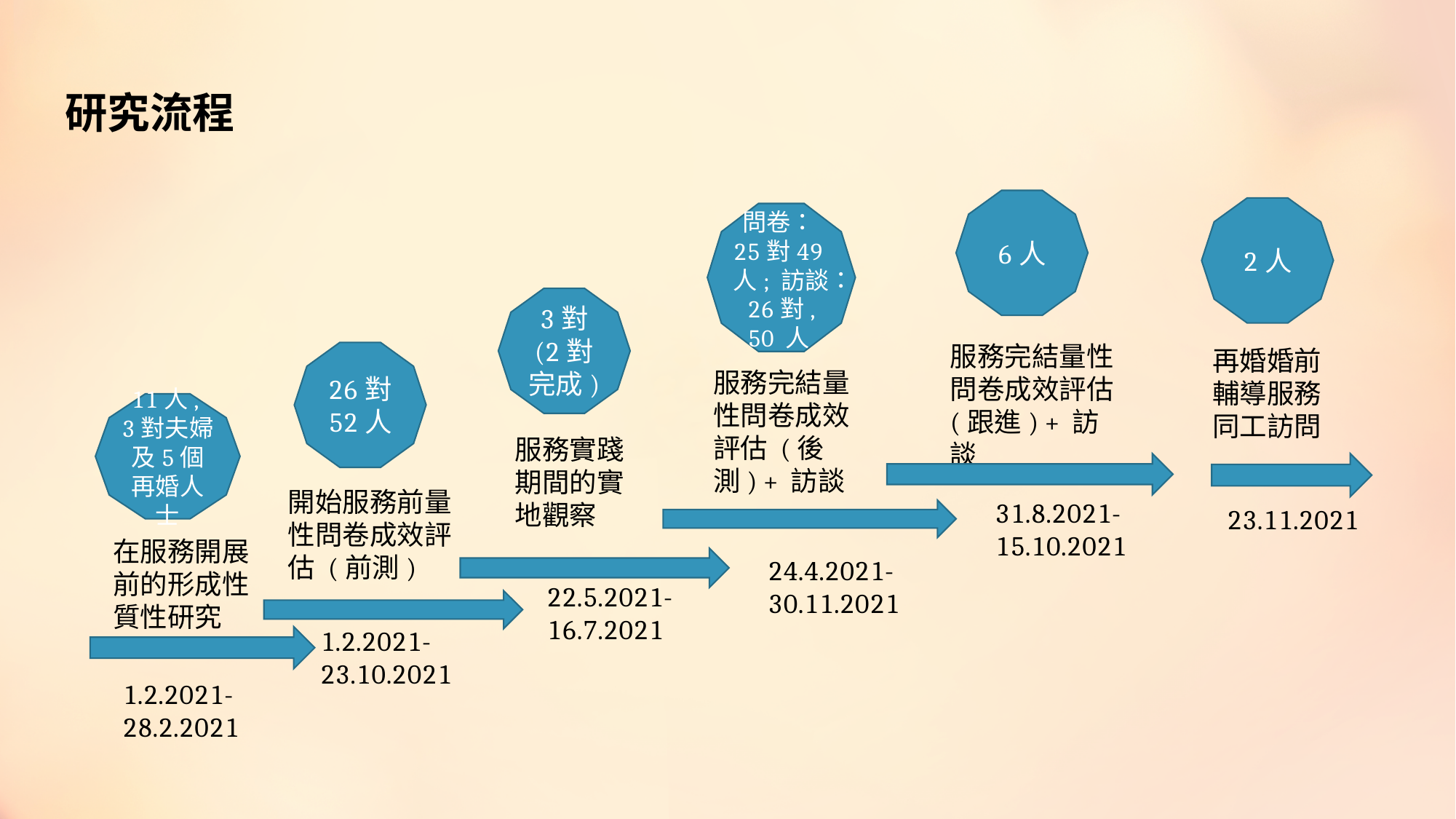

研究流程
6人
2人
問卷：25對49人; 訪談：26對, 50 人
3對
(2對完成)
服務完結量性問卷成效評估 (跟進) + 訪談
再婚婚前輔導服務同工訪問
26對
52人
服務完結量性問卷成效評估 (後測) + 訪談
11人,
3對夫婦及5個再婚人士
服務實踐期間的實地觀察

開始服務前量性問卷成效評估 (前測)
31.8.2021-
15.10.2021
23.11.2021

在服務開展前的形成性質性研究

24.4.2021-30.11.2021
22.5.2021-16.7.2021

1.2.2021-23.10.2021

1.2.2021-28.2.2021